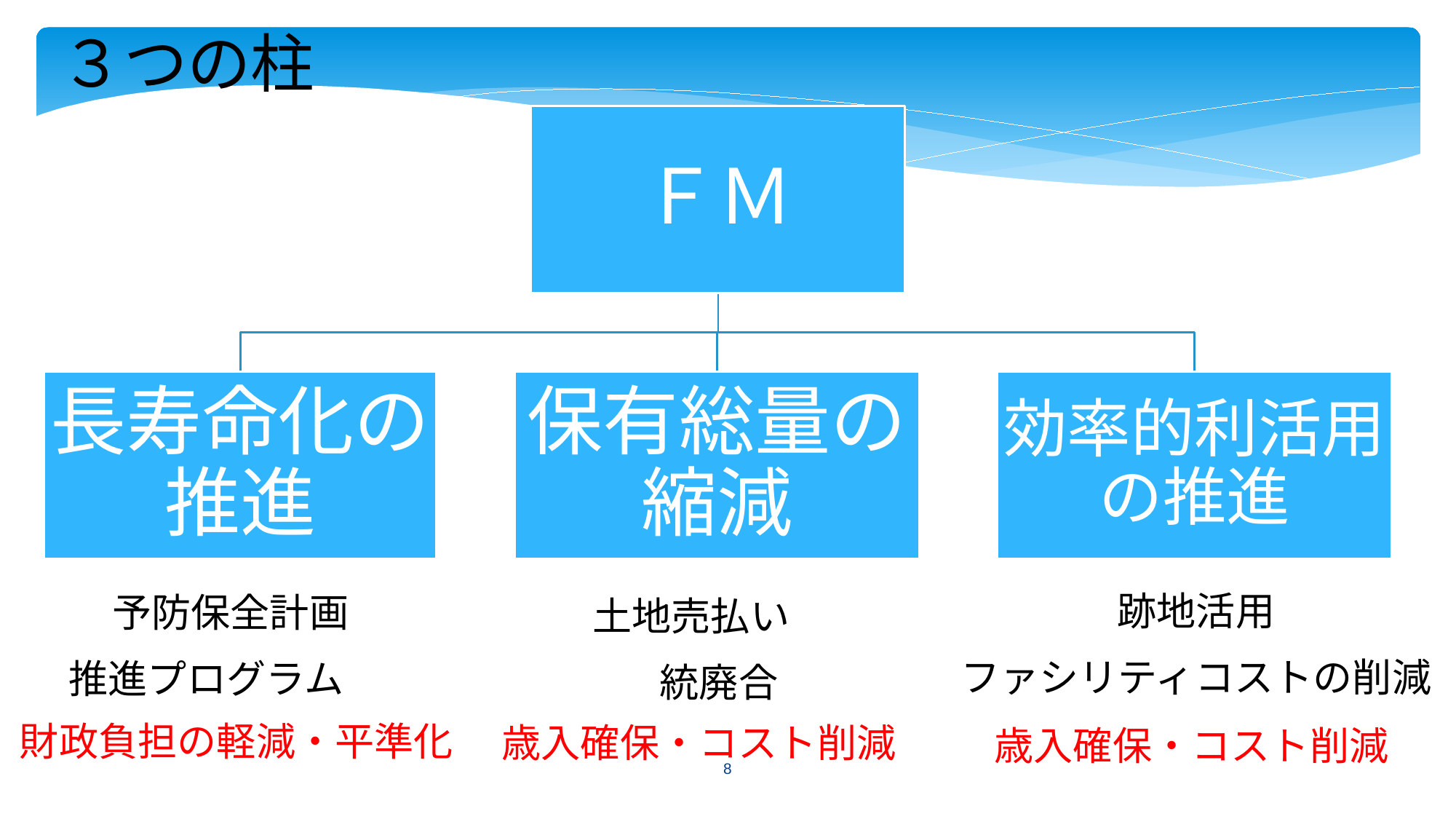

３つの柱
ＦＭ
長寿命化の推進
保有総量の縮減
効率的利活用の推進
土地売払い
跡地活用
予防保全計画
推進プログラム
ファシリティコストの削減
統廃合
財政負担の軽減・平準化
歳入確保・コスト削減
歳入確保・コスト削減
8